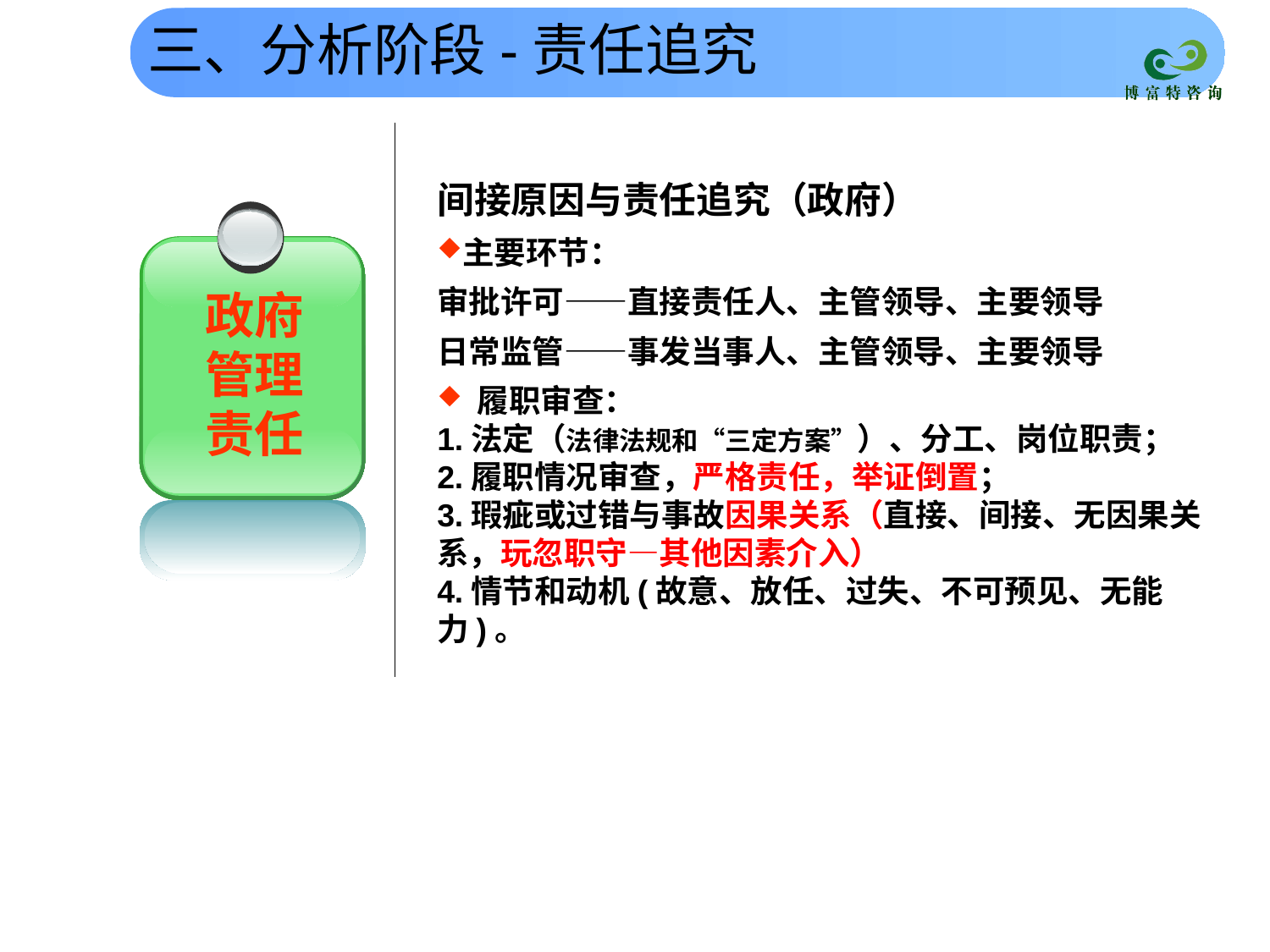

三、分析阶段-责任追究
间接原因与责任追究（政府）
主要环节：
审批许可——直接责任人、主管领导、主要领导
日常监管——事发当事人、主管领导、主要领导
 履职审查：
1.法定（法律法规和“三定方案”）、分工、岗位职责；
2.履职情况审查，严格责任，举证倒置；
3.瑕疵或过错与事故因果关系（直接、间接、无因果关系，玩忽职守—其他因素介入）
4.情节和动机(故意、放任、过失、不可预见、无能力)。

政府
管理
责任